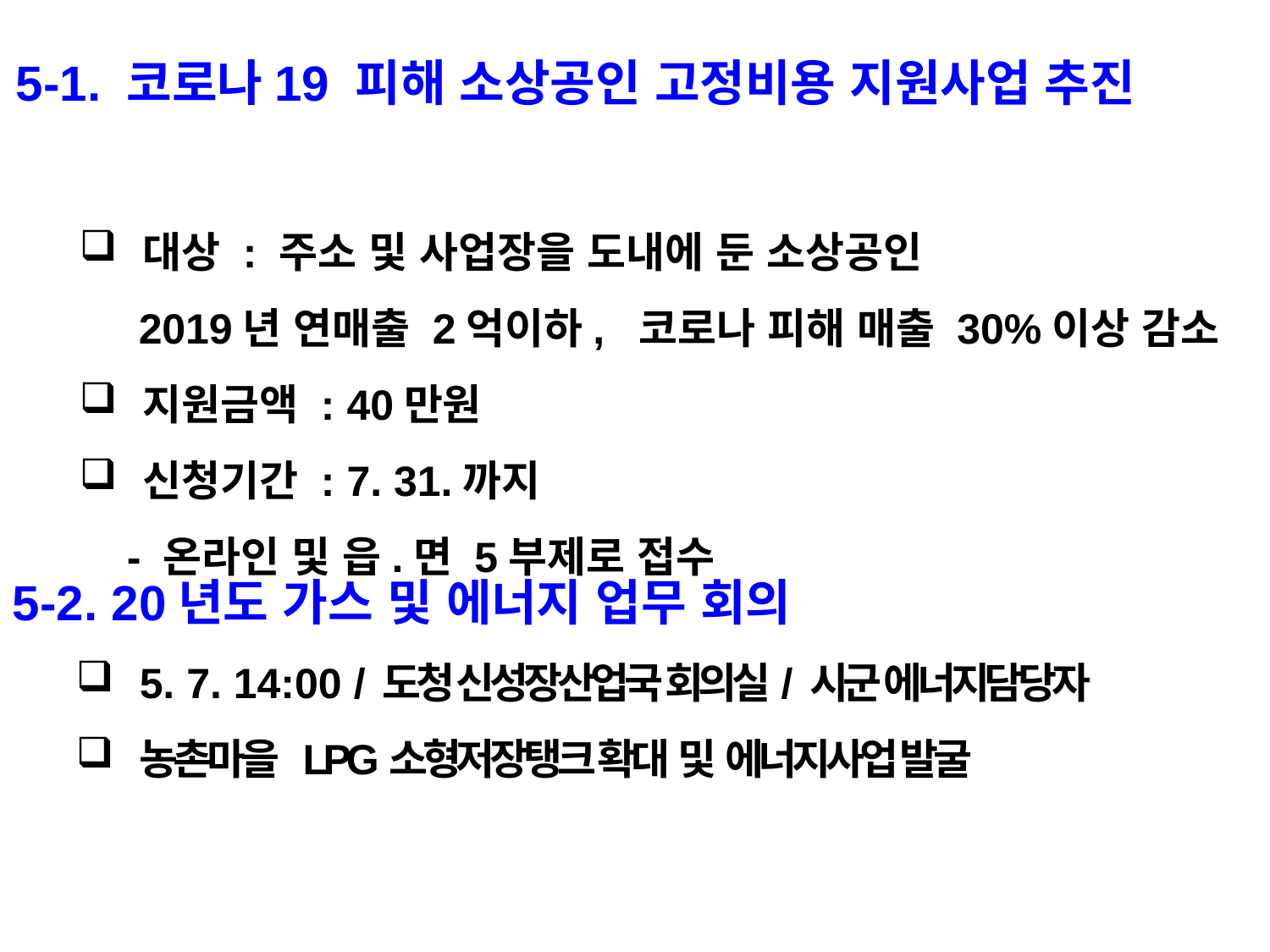

5-1. 코로나19 피해 소상공인 고정비용 지원사업 추진
대상 : 주소 및 사업장을 도내에 둔 소상공인
     2019년 연매출 2억이하,  코로나 피해 매출 30%이상 감소
지원금액 : 40만원
신청기간 : 7. 31.까지
    - 온라인 및 읍.면 5부제로 접수
5-2. 20년도 가스 및 에너지 업무 회의
5. 7. 14:00 / 도청 신성장산업국 회의실/ 시군 에너지담당자
농촌마을  LPG소형저장탱크 확대  및  에너지사업 발굴